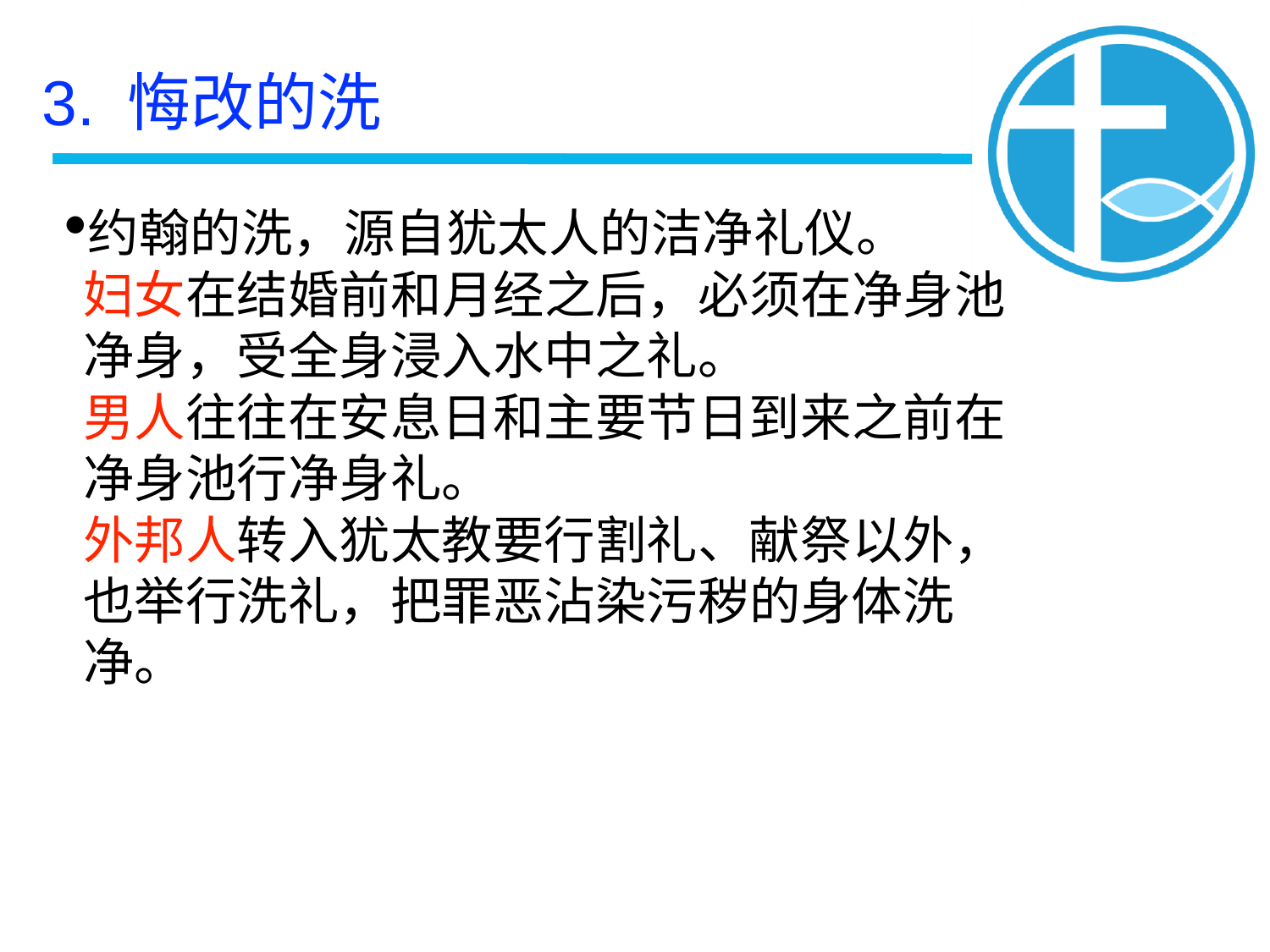

3. 悔改的洗
约翰的洗，源自犹太人的洁净礼仪。
妇女在结婚前和月经之后，必须在净身池净身，受全身浸入水中之礼。
男人往往在安息日和主要节日到来之前在净身池行净身礼。
外邦人转入犹太教要行割礼、献祭以外，也举行洗礼，把罪恶沾染污秽的身体洗净。